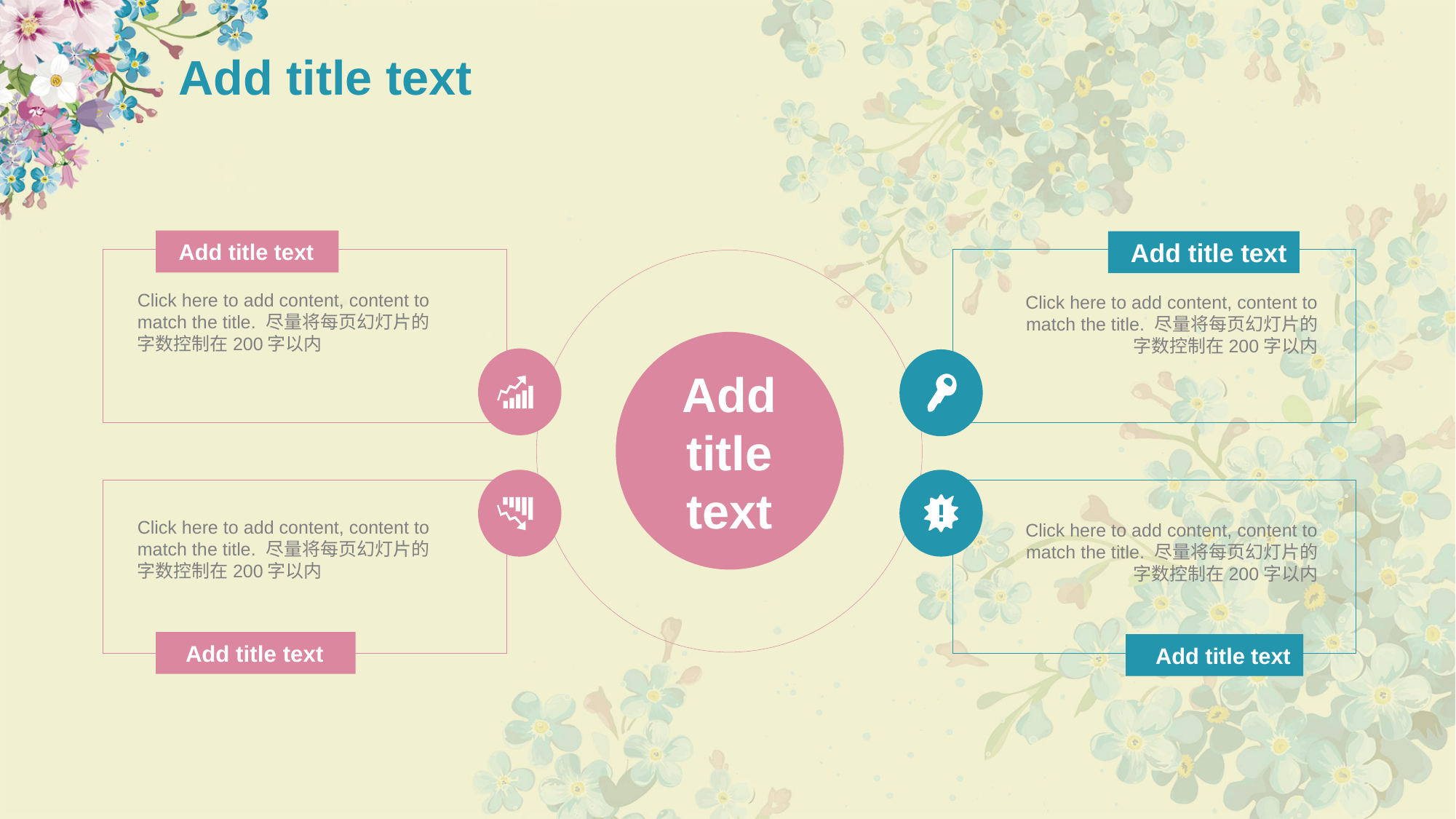

# Add title text
Add title text
Add title text

Click here to add content, content to match the title. 尽量将每页幻灯片的字数控制在200字以内
Click here to add content, content to match the title. 尽量将每页幻灯片的字数控制在200字以内

Add title text

Click here to add content, content to match the title. 尽量将每页幻灯片的字数控制在200字以内
Click here to add content, content to match the title. 尽量将每页幻灯片的字数控制在200字以内
Add title text
Add title text